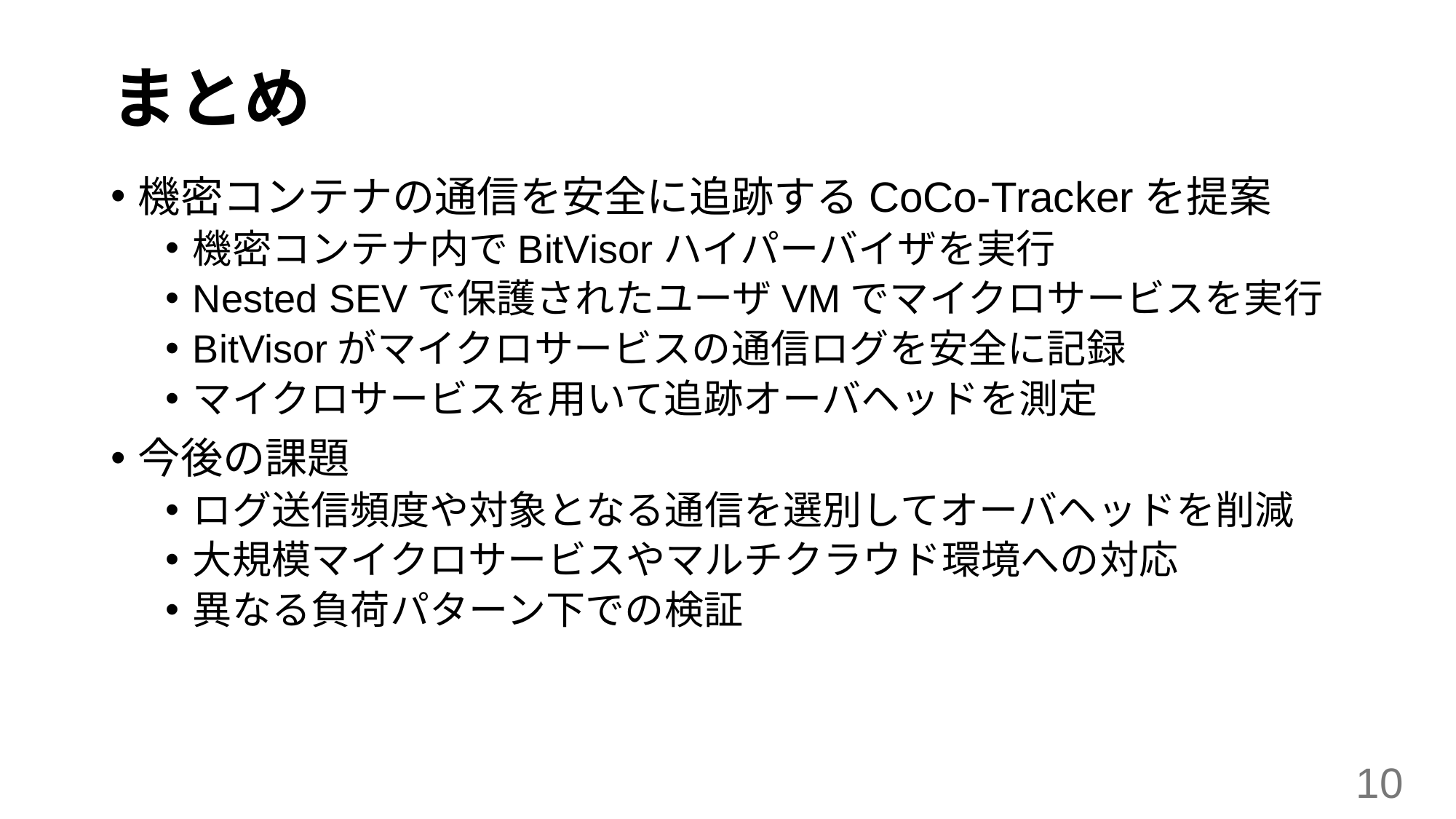

# まとめ
機密コンテナの通信を安全に追跡するCoCo-Trackerを提案
機密コンテナ内でBitVisorハイパーバイザを実行
Nested SEVで保護されたユーザVMでマイクロサービスを実行
BitVisorがマイクロサービスの通信ログを安全に記録
マイクロサービスを用いて追跡オーバヘッドを測定
今後の課題
ログ送信頻度や対象となる通信を選別してオーバヘッドを削減
大規模マイクロサービスやマルチクラウド環境への対応
異なる負荷パターン下での検証

10